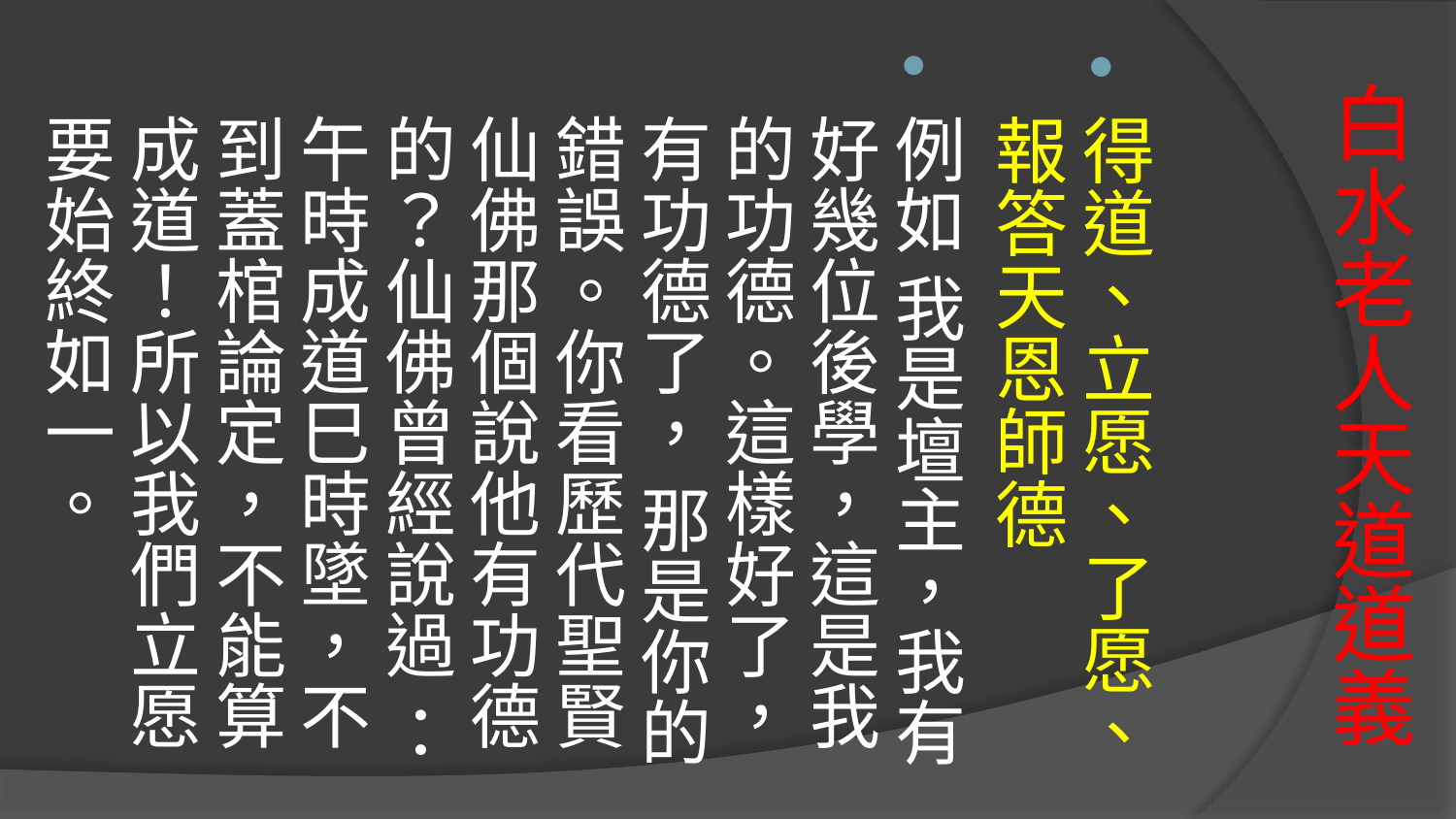

得道、立愿、了愿、報答天恩師德
例如 我是壇主，我有好幾位後學，這是我的功德。這樣好了，有功德了， 那是你的錯誤。你看歷代聖賢仙佛那個說他有功德的？仙佛曾經說過 ：午時成道巳時墜，不到蓋棺論定，不能算成道！所以我們立愿要始終如一。
# 白水老人天道道義